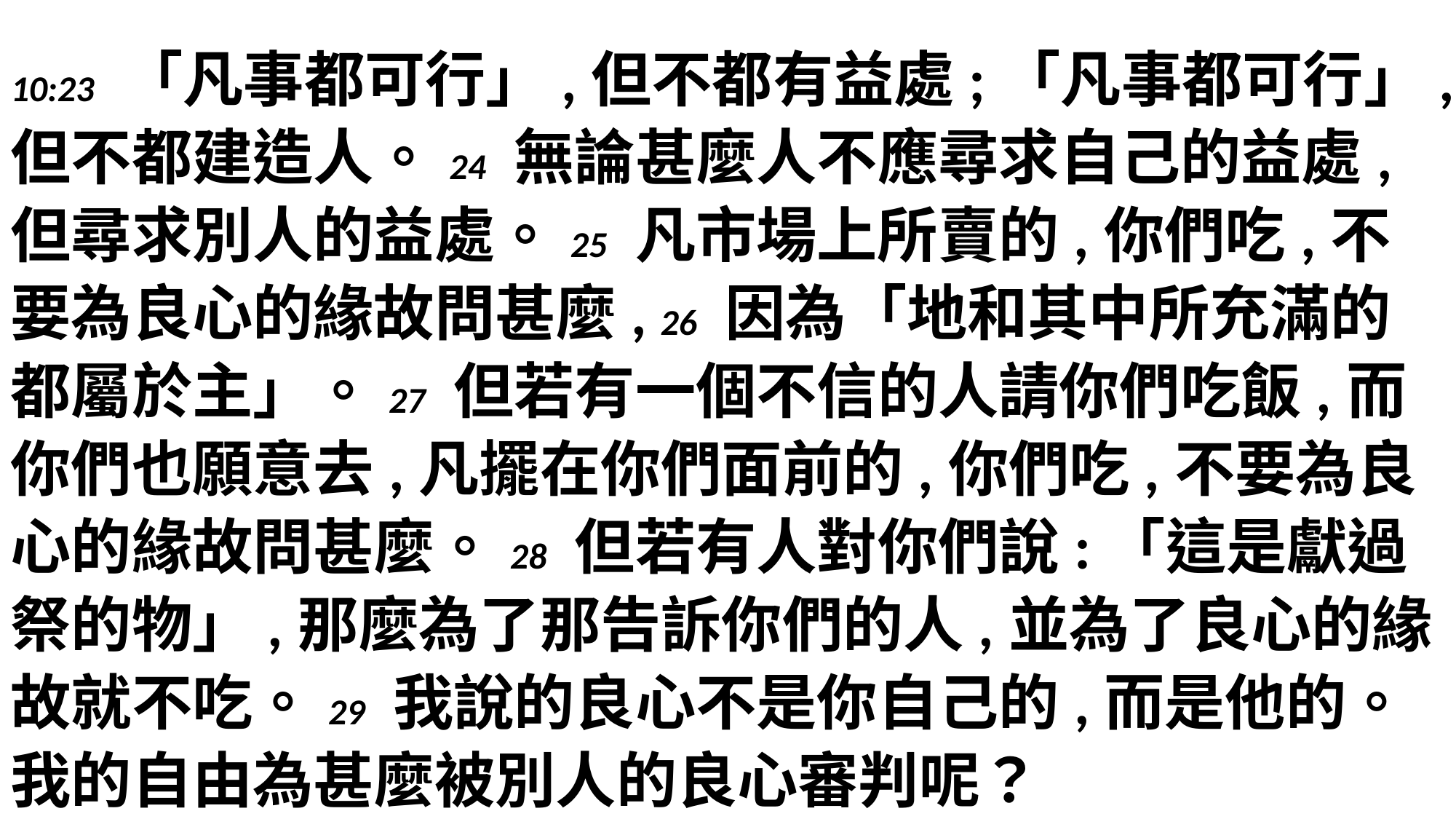

10:23 「凡事都可行」,但不都有益處;「凡事都可行」,但不都建造人。24 無論甚麼人不應尋求自己的益處,但尋求別人的益處。25 凡市場上所賣的,你們吃,不要為良心的緣故問甚麼, 26 因為「地和其中所充滿的都屬於主」。27 但若有一個不信的人請你們吃飯,而你們也願意去,凡擺在你們面前的,你們吃,不要為良心的緣故問甚麼。28 但若有人對你們說:「這是獻過祭的物」,那麼為了那告訴你們的人,並為了良心的緣故就不吃。29 我說的良心不是你自己的,而是他的。我的自由為甚麼被別人的良心審判呢？